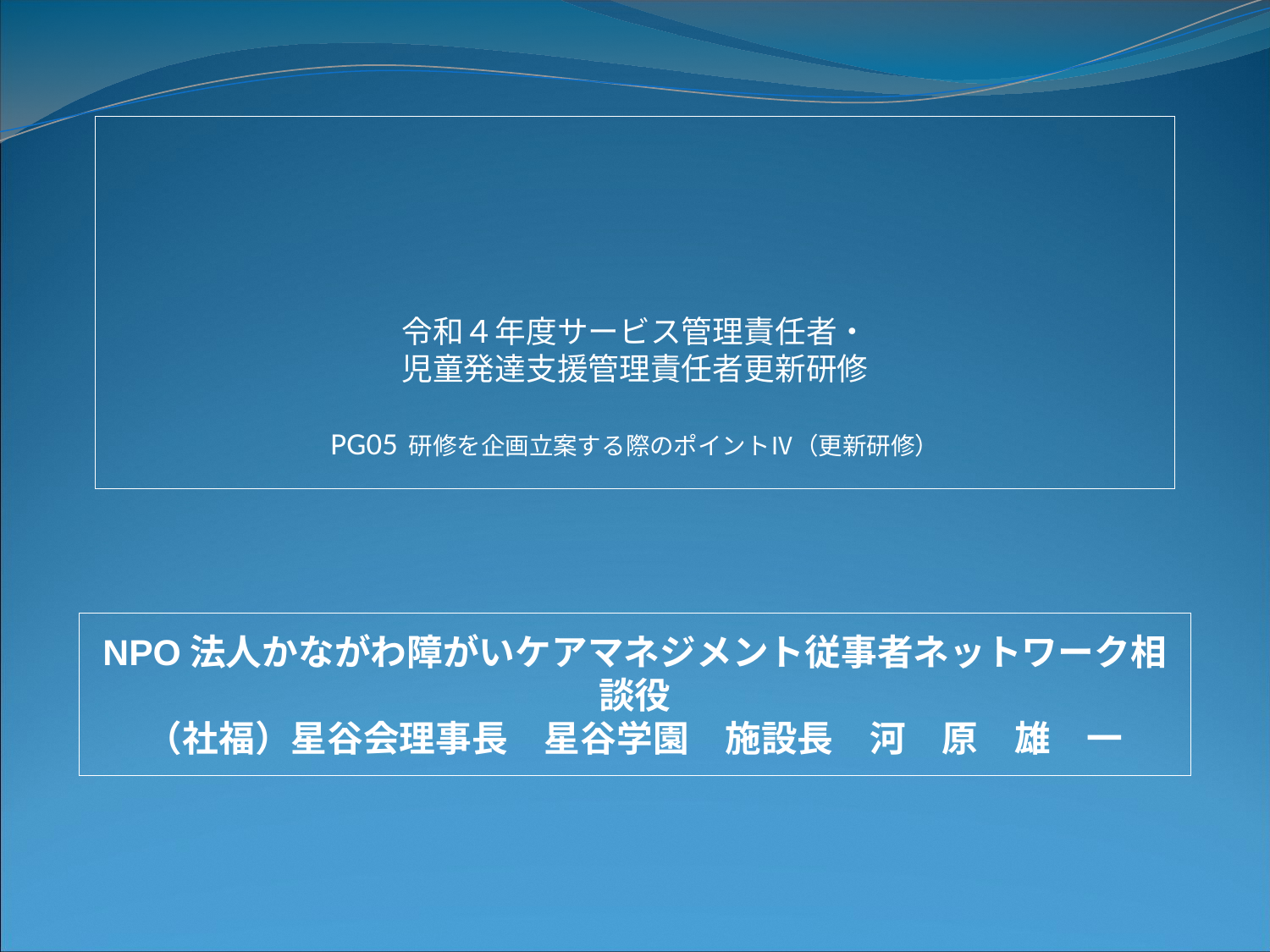

# 令和４年度サービス管理責任者・ 児童発達支援管理責任者更新研修 PG05 研修を企画立案する際のポイントⅣ（更新研修）
NPO法人かながわ障がいケアマネジメント従事者ネットワーク相談役
（社福）星谷会理事長　星谷学園　施設長　河　原　雄　一